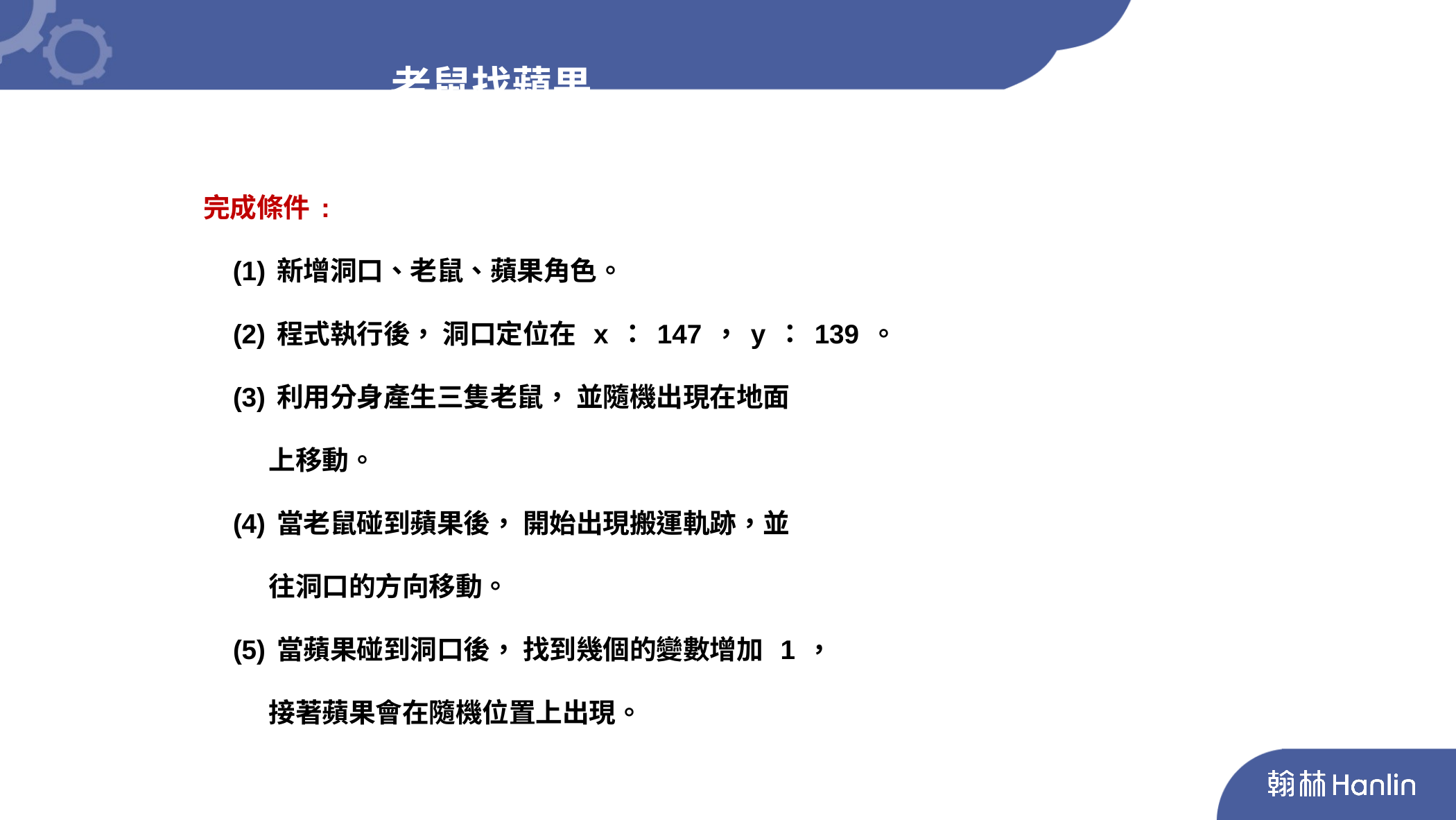

老鼠找蘋果
完成條件:
    (1)新增洞口、老鼠、蘋果角色。
    (2)程式執行後， 洞口定位在 x：147，y：139。
    (3)利用分身產生三隻老鼠， 並隨機出現在地面
         上移動。
    (4)當老鼠碰到蘋果後， 開始出現搬運軌跡，並
         往洞口的方向移動。
    (5)當蘋果碰到洞口後， 找到幾個的變數增加 1，
         接著蘋果會在隨機位置上出現。